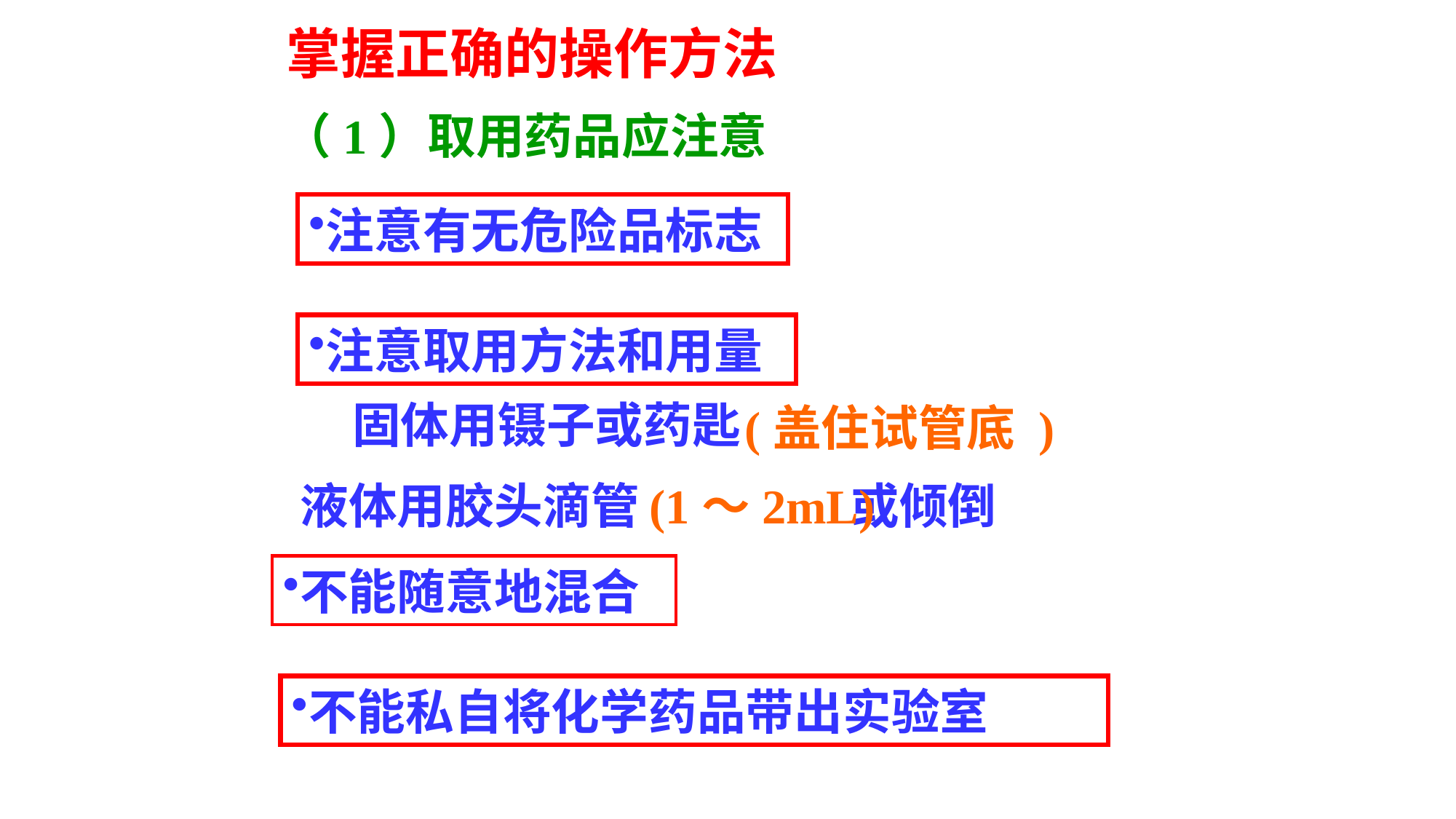

掌握正确的操作方法
（1）取用药品应注意

注意有无危险品标志
注意取用方法和用量
固体用镊子或药匙
(盖住试管底 )
液体用胶头滴管                   或倾倒
(1～2mL)
不能随意地混合
不能私自将化学药品带出实验室